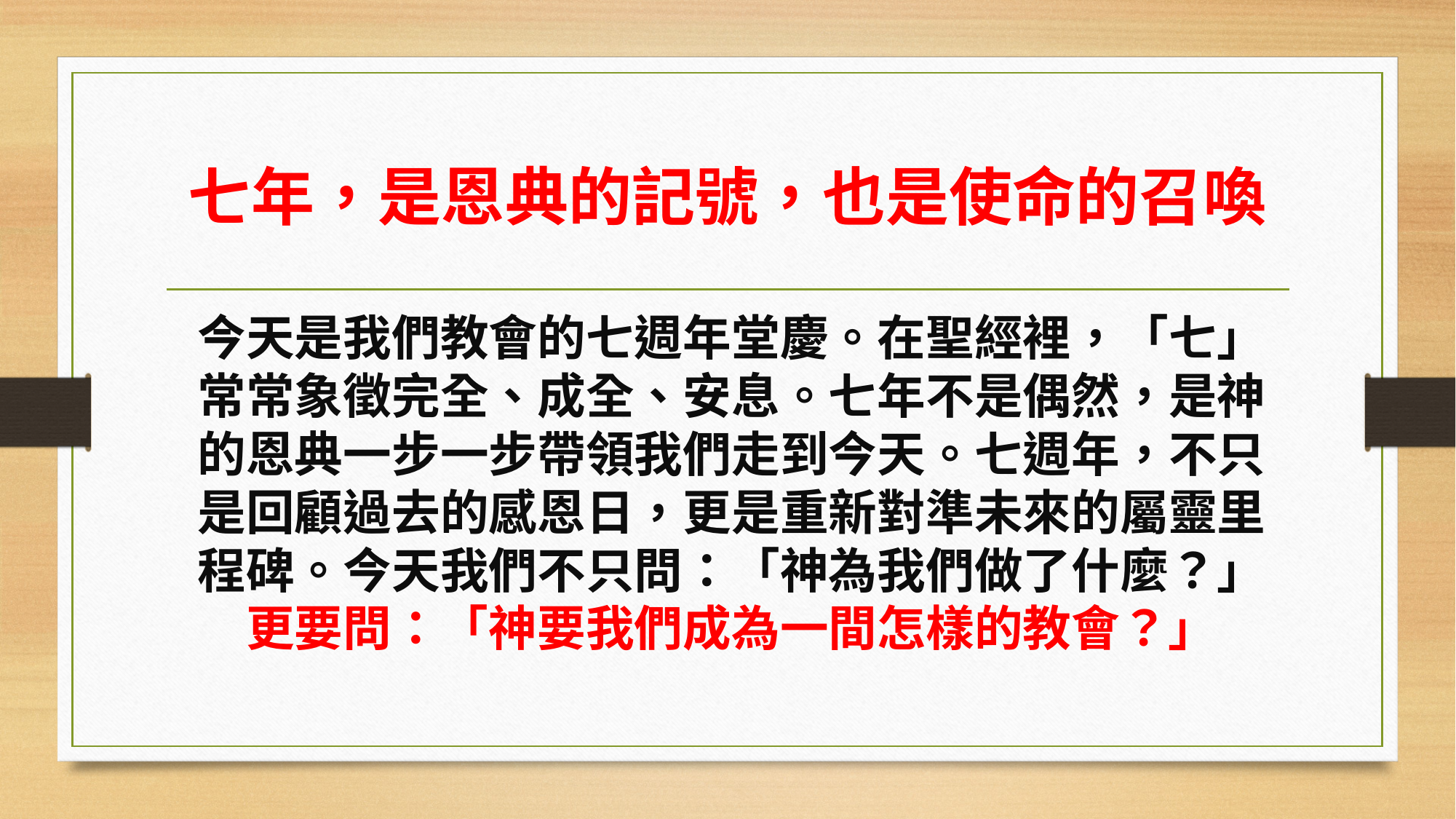

# 七年，是恩典的記號，也是使命的召喚
今天是我們教會的七週年堂慶。在聖經裡，「七」常常象徵完全、成全、安息。七年不是偶然，是神的恩典一步一步帶領我們走到今天。七週年，不只是回顧過去的感恩日，更是重新對準未來的屬靈里程碑。今天我們不只問：「神為我們做了什麼？」更要問：「神要我們成為一間怎樣的教會？」